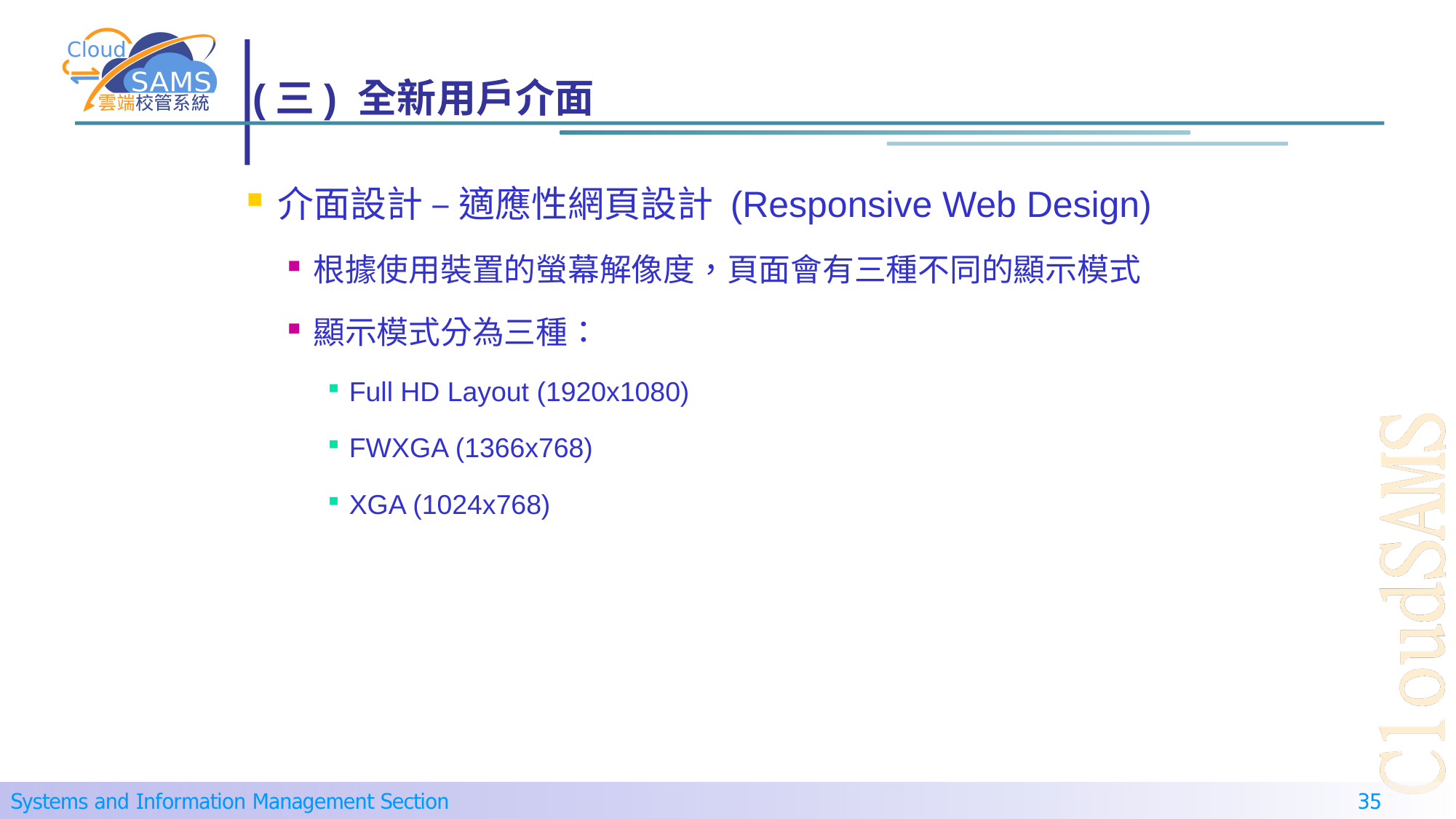

# (三) 全新用戶介面
介面設計 – 適應性網頁設計 (Responsive Web Design)
根據使用裝置的螢幕解像度，頁面會有三種不同的顯示模式
顯示模式分為三種：
Full HD Layout (1920x1080)
FWXGA (1366x768)
XGA (1024x768)